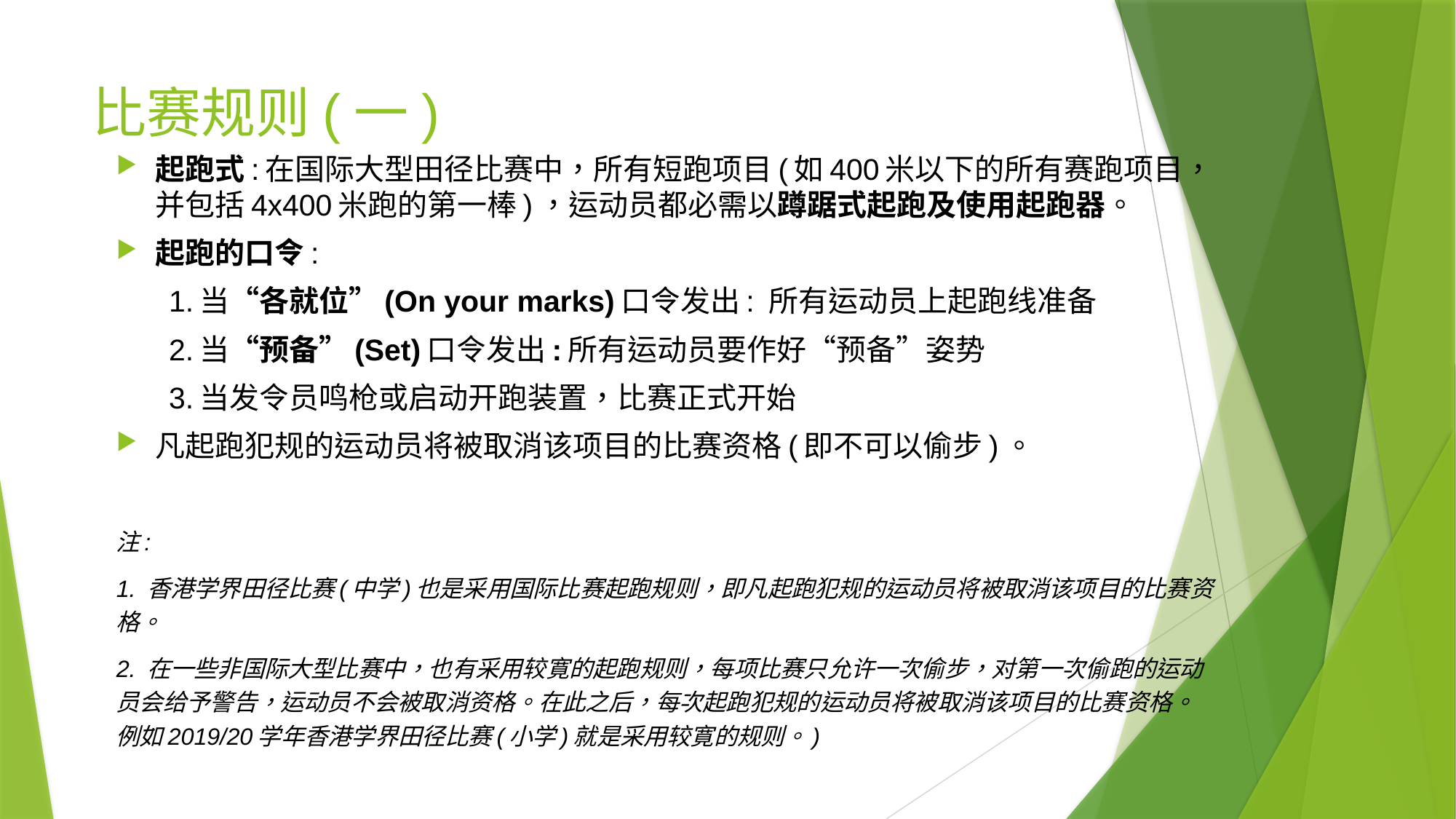

# 比赛规则(一)
起跑式:在国际大型田径比赛中，所有短跑项目(如400米以下的所有赛跑项目，并包括4x400米跑的第一棒)，运动员都必需以蹲踞式起跑及使用起跑器。
起跑的口令:
1.当“各就位”(On your marks)口令发出: 所有运动员上起跑线准备
2.当“预备”(Set)口令发出:所有运动员要作好“预备”姿势
3.当发令员鸣枪或启动开跑装置，比赛正式开始
凡起跑犯规的运动员将被取消该项目的比赛资格(即不可以偷步)。

注:
1. 香港学界田径比赛(中学)也是采用国际比赛起跑规则，即凡起跑犯规的运动员将被取消该项目的比赛资格。
2. 在一些非国际大型比赛中，也有采用较寛的起跑规则，每项比赛只允许一次偷步，对第一次偷跑的运动员会给予警告，运动员不会被取消资格。在此之后，每次起跑犯规的运动员将被取消该项目的比赛资格。例如2019/20学年香港学界田径比赛(小学)就是采用较寛的规则。)